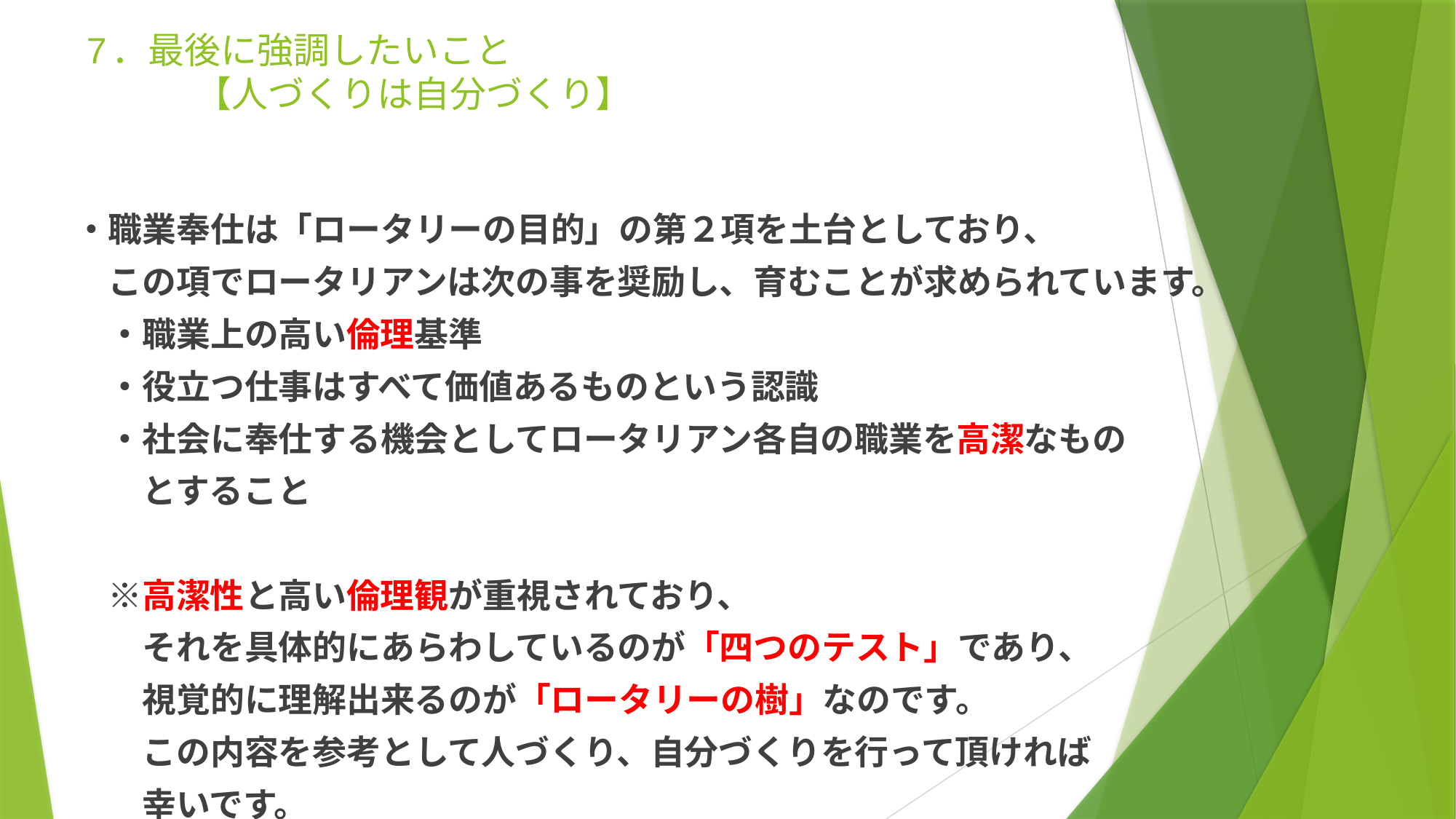

# 7．最後に強調したいこと 　　　【人づくりは自分づくり】
・職業奉仕は「ロータリーの目的」の第２項を土台としており、
　この項でロータリアンは次の事を奨励し、育むことが求められています。
　・職業上の高い倫理基準
　・役立つ仕事はすべて価値あるものという認識
　・社会に奉仕する機会としてロータリアン各自の職業を高潔なもの
　　とすること

　※高潔性と高い倫理観が重視されており、
　　それを具体的にあらわしているのが「四つのテスト」であり、
　　視覚的に理解出来るのが「ロータリーの樹」なのです。
　　この内容を参考として人づくり、自分づくりを行って頂ければ
　　幸いです。